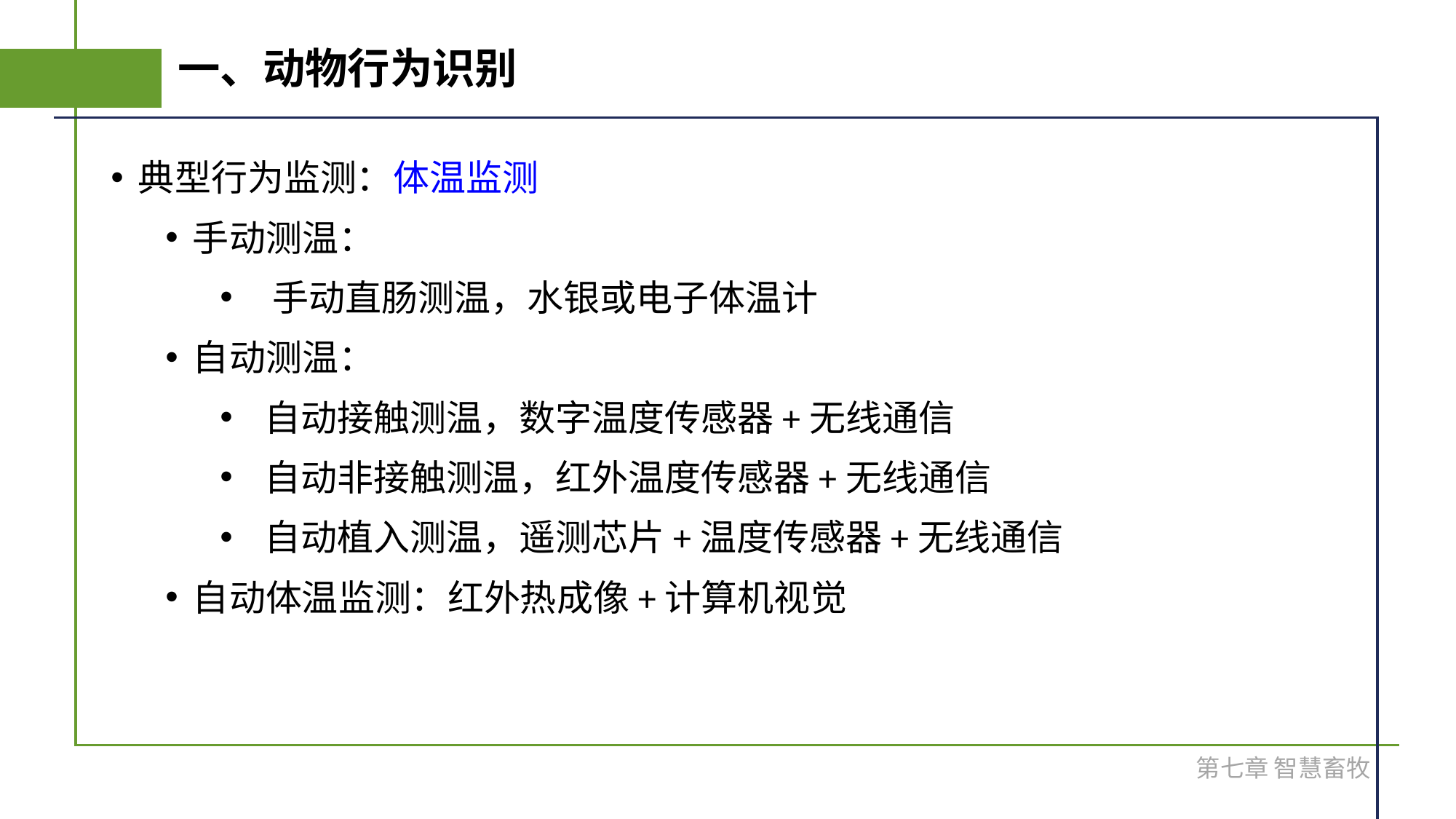

# 一、动物行为识别
典型行为监测：体温监测
手动测温：
  手动直肠测温，水银或电子体温计
自动测温：
 自动接触测温，数字温度传感器+无线通信
 自动非接触测温，红外温度传感器+无线通信
 自动植入测温，遥测芯片+温度传感器+无线通信
自动体温监测：红外热成像+计算机视觉
第七章 智慧畜牧